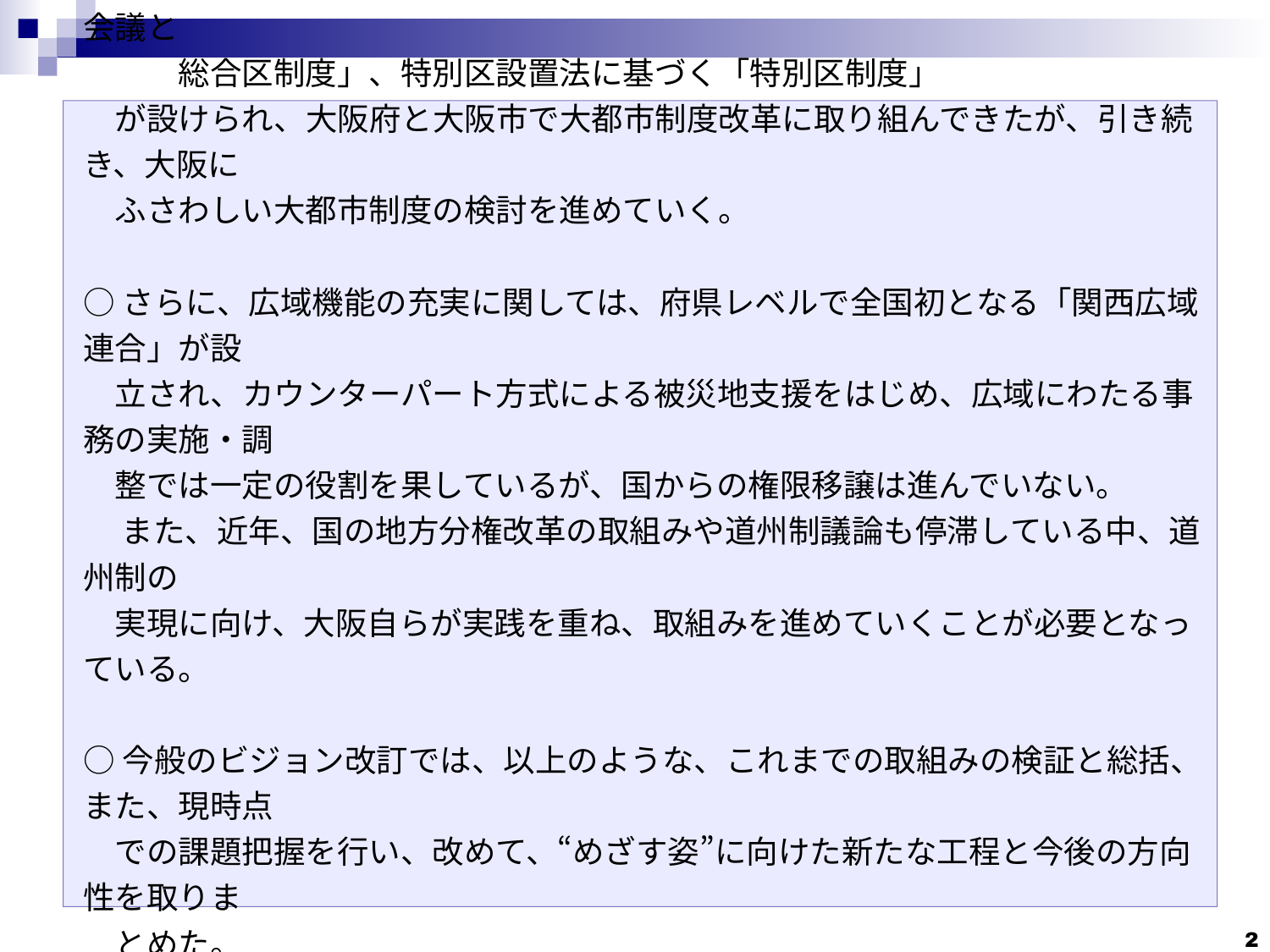

○また、大都市制度に関しては、
　　・地方自治法の改正による「政令指定都市における指定都市都道府県調整会議と
　　　総合区制度」、特別区設置法に基づく「特別区制度」
　が設けられ、大阪府と大阪市で大都市制度改革に取り組んできたが、引き続き、大阪に
　ふさわしい大都市制度の検討を進めていく。

○さらに、広域機能の充実に関しては、府県レベルで全国初となる「関西広域連合」が設
　立され、カウンターパート方式による被災地支援をはじめ、広域にわたる事務の実施・調
　整では一定の役割を果しているが、国からの権限移譲は進んでいない。
　 また、近年、国の地方分権改革の取組みや道州制議論も停滞している中、道州制の
　実現に向け、大阪自らが実践を重ね、取組みを進めていくことが必要となっている。

○今般のビジョン改訂では、以上のような、これまでの取組みの検証と総括、また、現時点
　での課題把握を行い、改めて、“めざす姿”に向けた新たな工程と今後の方向性を取りま
　とめた。
   今後、地方分権や道州制、大都市制度、大阪における基礎自治機能のあり方などに
  ついて、多方面での議論を喚起していきたい。
2